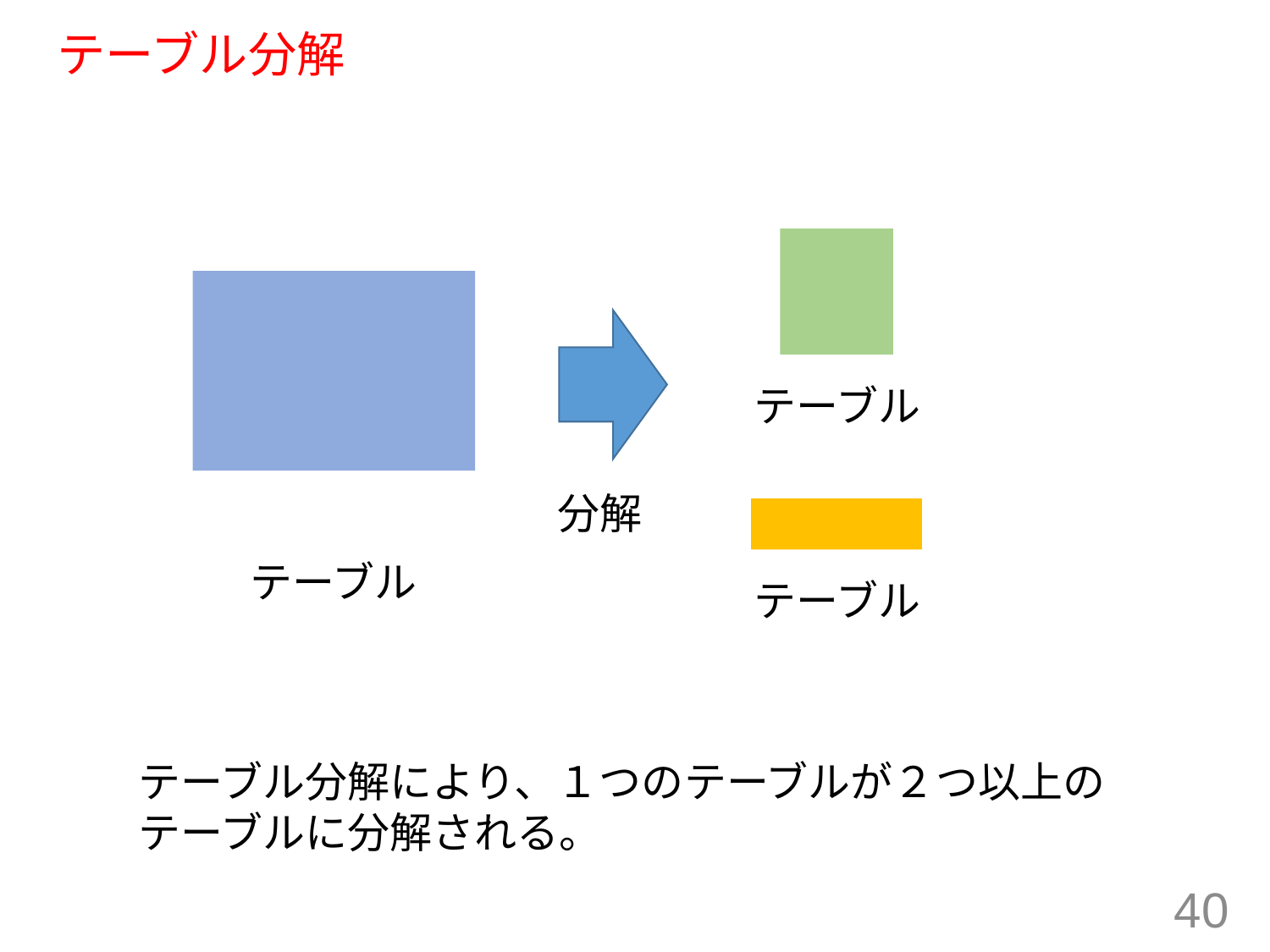

# テーブル分解

テーブル
分解

テーブル
テーブル
テーブル分解により、１つのテーブルが２つ以上の
テーブルに分解される。
40